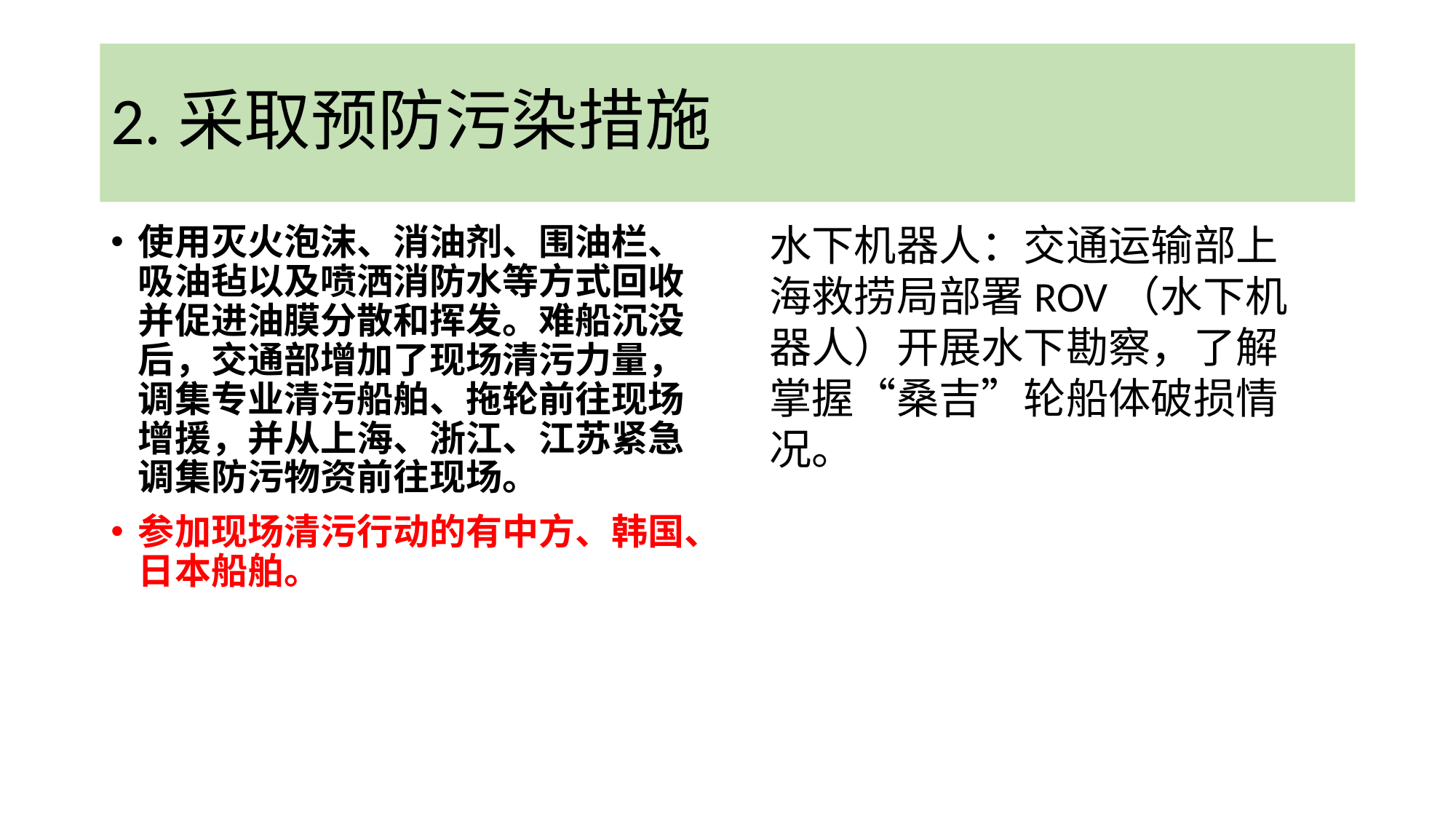

# 2.采取预防污染措施
水下机器人：交通运输部上海救捞局部署ROV（水下机器人）开展水下勘察，了解掌握“桑吉”轮船体破损情况。
使用灭火泡沫、消油剂、围油栏、吸油毡以及喷洒消防水等方式回收并促进油膜分散和挥发。难船沉没后，交通部增加了现场清污力量，调集专业清污船舶、拖轮前往现场增援，并从上海、浙江、江苏紧急调集防污物资前往现场。
参加现场清污行动的有中方、韩国、日本船舶。